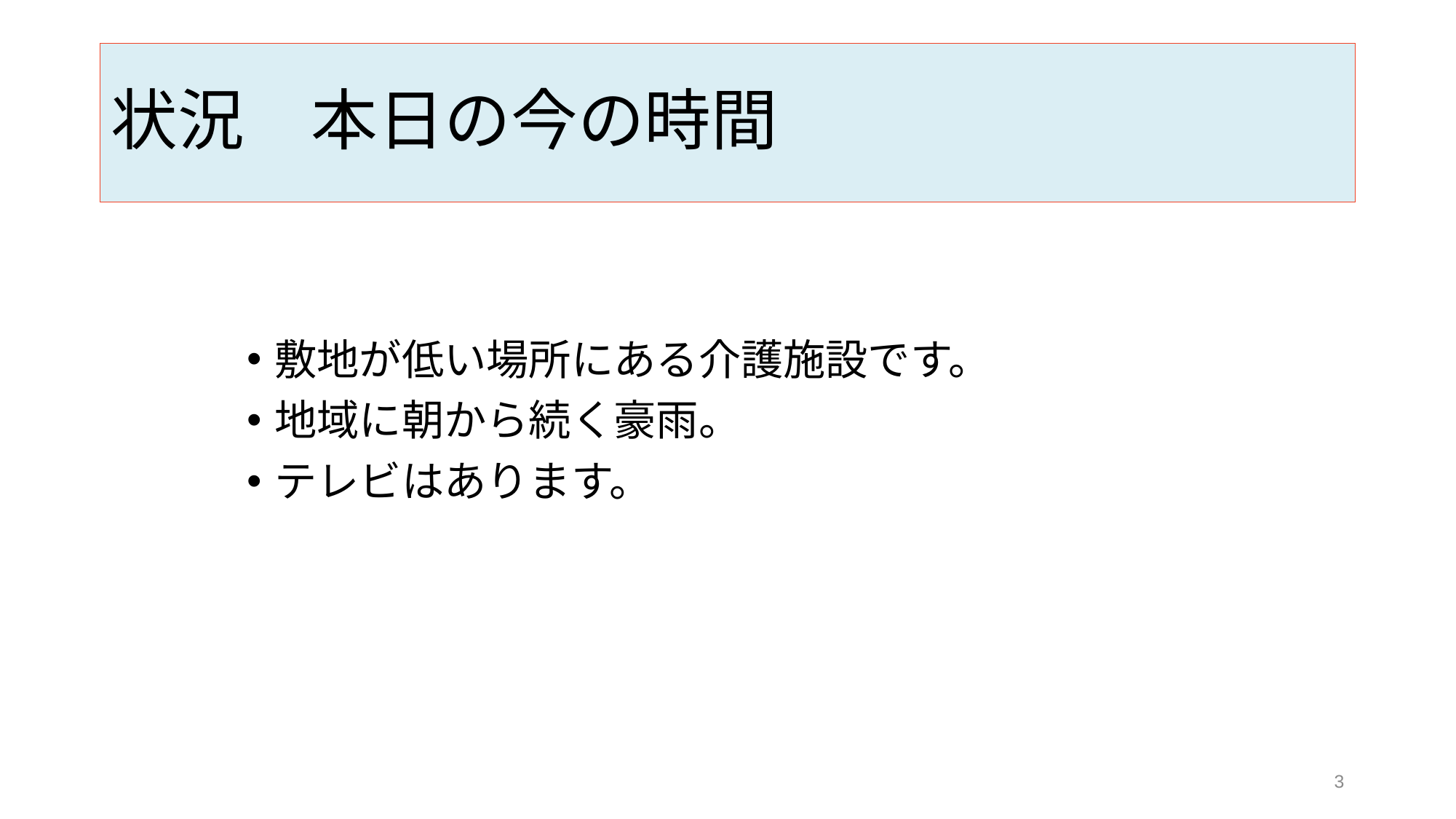

# 状況　本日の今の時間
敷地が低い場所にある介護施設です。
地域に朝から続く豪雨。
テレビはあります。

3